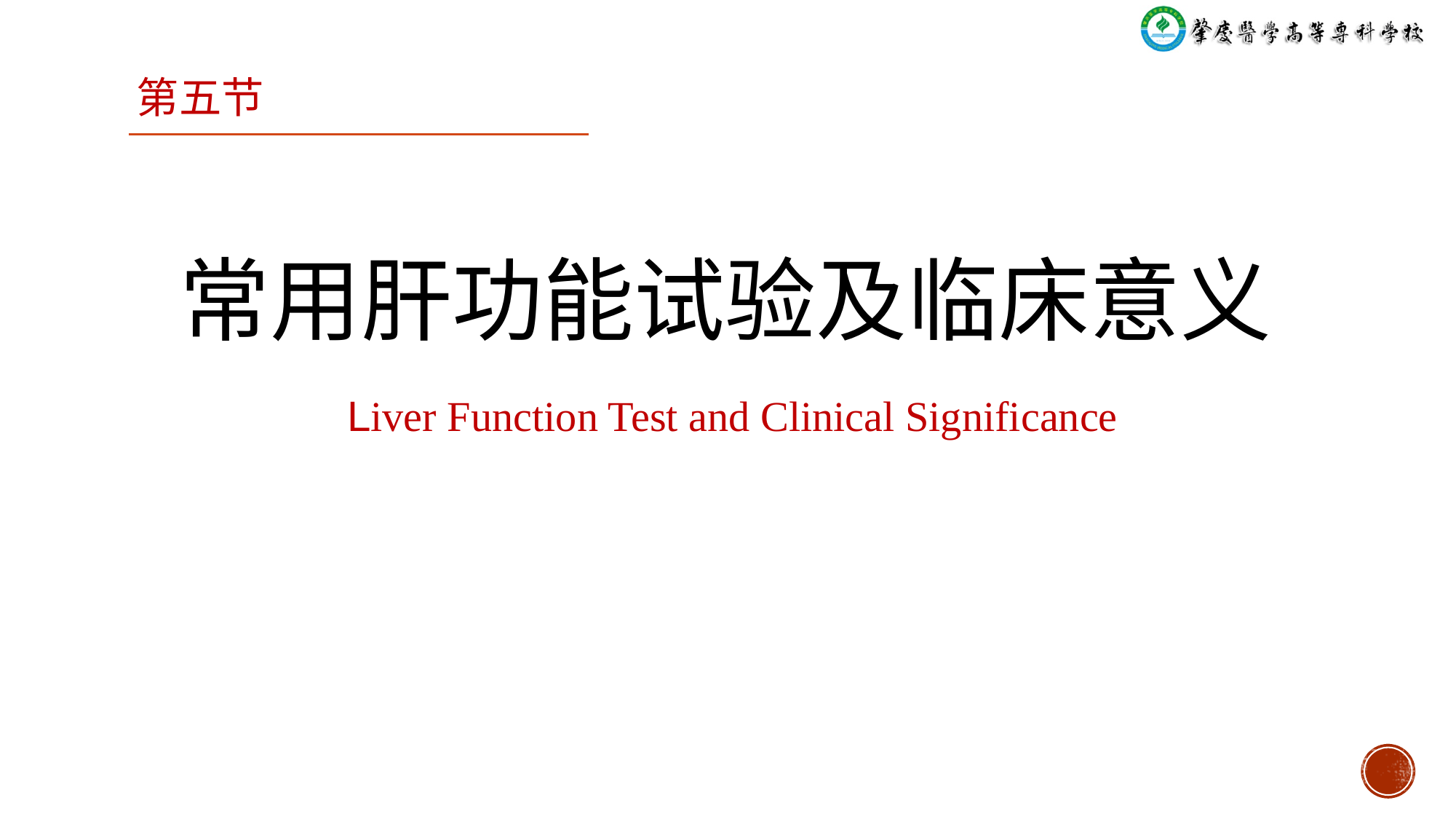

第五节
常用肝功能试验及临床意义
 Liver Function Test and Clinical Significance